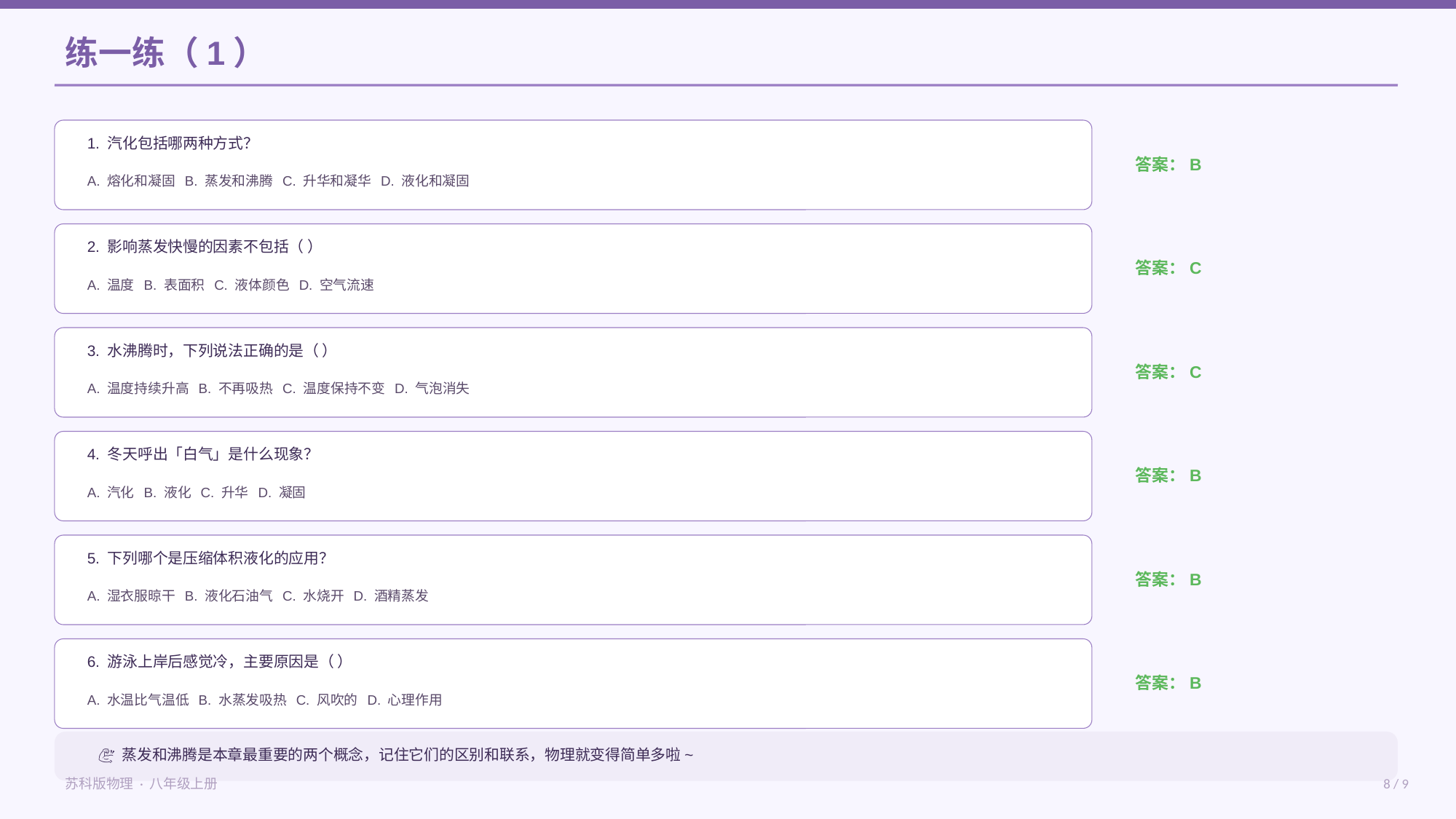

练一练（1）

1. 汽化包括哪两种方式？
答案：B
A. 熔化和凝固  B. 蒸发和沸腾  C. 升华和凝华  D. 液化和凝固

2. 影响蒸发快慢的因素不包括（ ）
答案：C
A. 温度  B. 表面积  C. 液体颜色  D. 空气流速

3. 水沸腾时，下列说法正确的是（ ）
答案：C
A. 温度持续升高  B. 不再吸热  C. 温度保持不变  D. 气泡消失

4. 冬天呼出「白气」是什么现象？
答案：B
A. 汽化  B. 液化  C. 升华  D. 凝固

5. 下列哪个是压缩体积液化的应用？
答案：B
A. 湿衣服晾干  B. 液化石油气  C. 水烧开  D. 酒精蒸发

6. 游泳上岸后感觉冷，主要原因是（ ）
答案：B
A. 水温比气温低  B. 水蒸发吸热  C. 风吹的  D. 心理作用

💪 蒸发和沸腾是本章最重要的两个概念，记住它们的区别和联系，物理就变得简单多啦~
苏科版物理 · 八年级上册
8 / 9